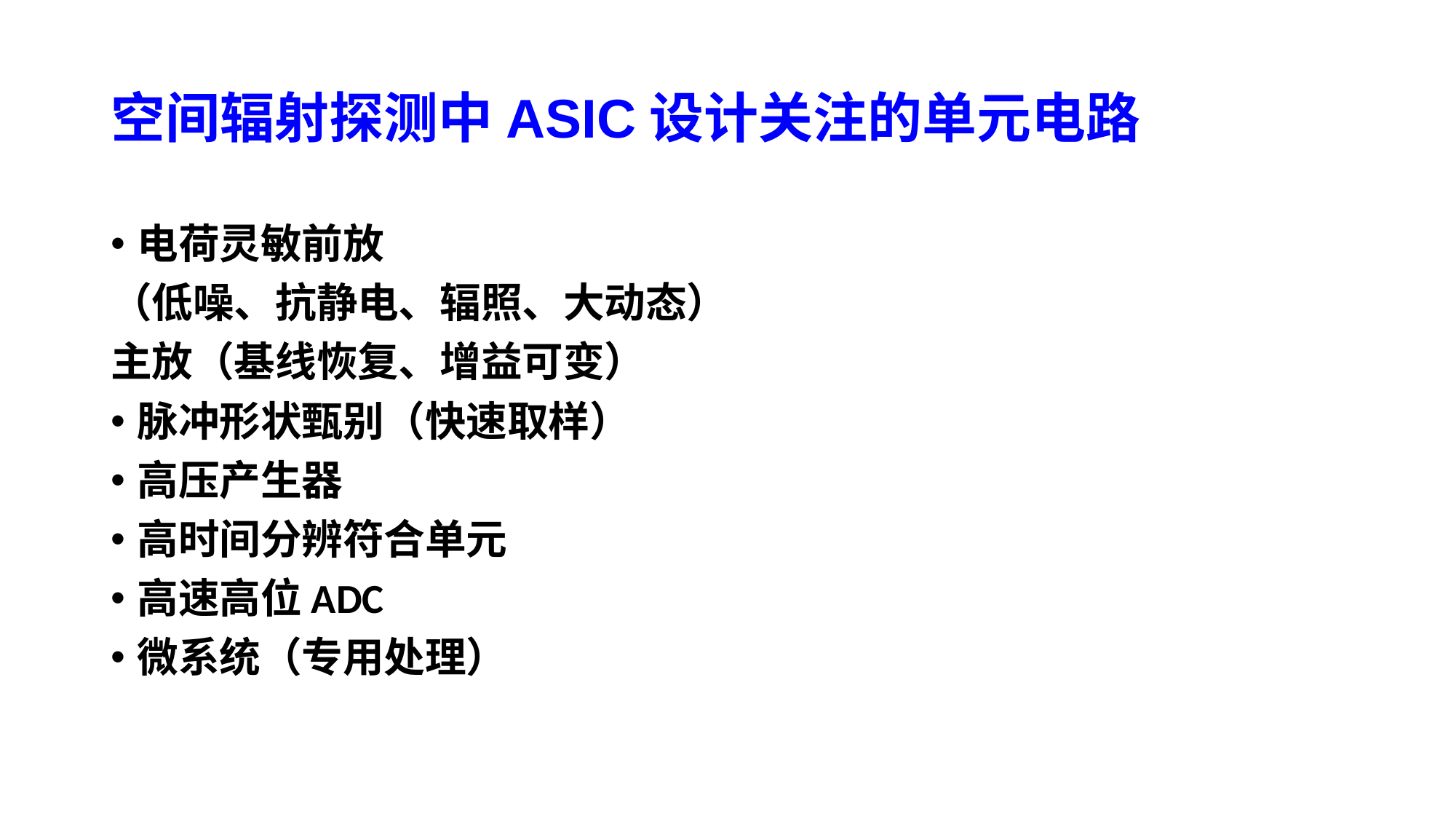

# 空间辐射探测中ASIC设计关注的单元电路
电荷灵敏前放
（低噪、抗静电、辐照、大动态）
主放（基线恢复、增益可变）
脉冲形状甄别（快速取样）
高压产生器
高时间分辨符合单元
高速高位ADC
微系统（专用处理）